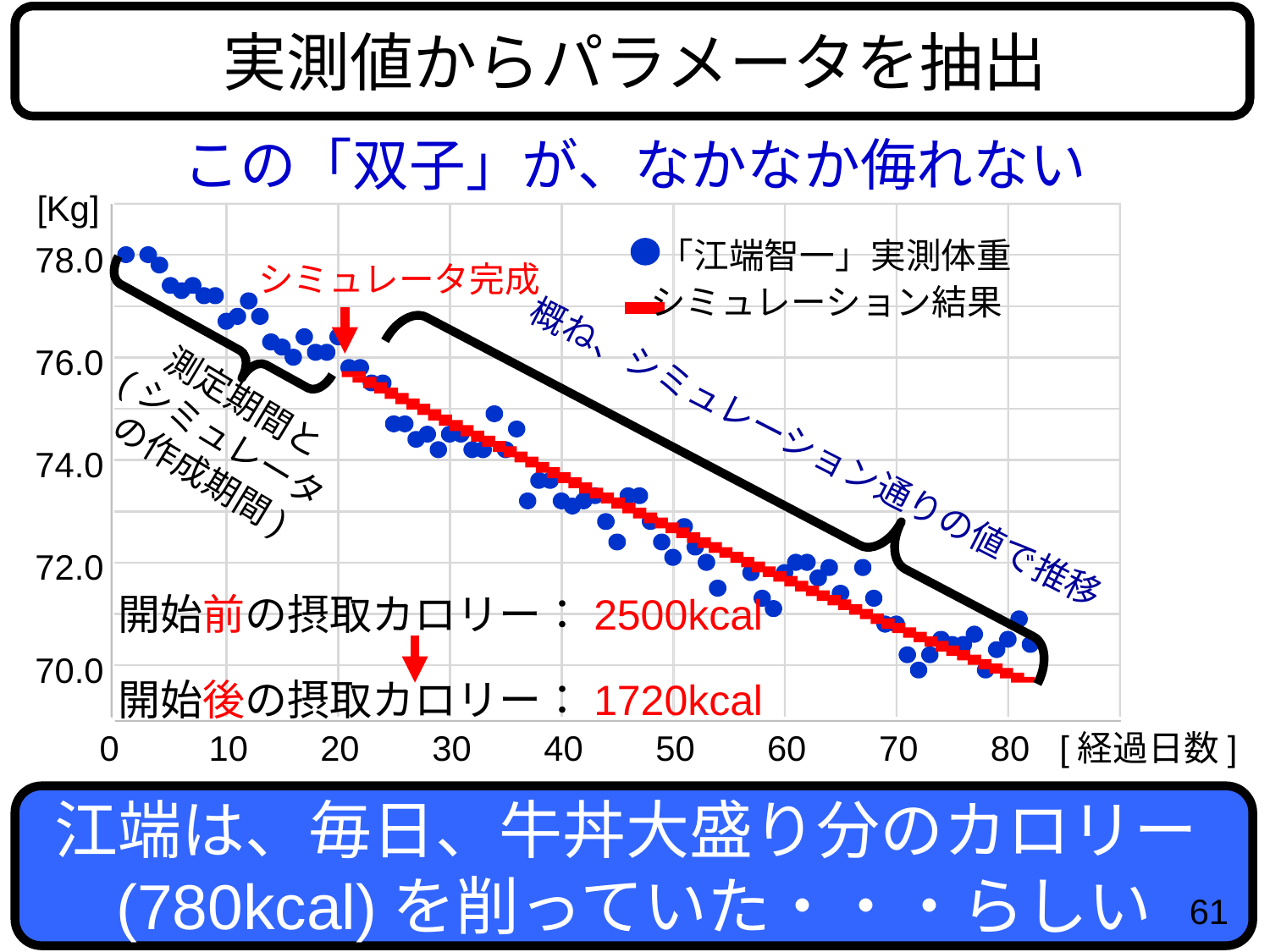

実測値からパラメータを抽出
この「双子」が、なかなか侮れない

[Kg]

「江端智一」実測体重
78.0

シミュレータ完成

シミュレーション結果

76.0

測定期間と
(シミュレータ
の作成期間)

概ね、シミュレーション通りの値で推移

74.0

72.0

開始前の摂取カロリー：2500kcal

70.0

開始後の摂取カロリー：1720kcal

0
10
20
30
40
50
60
70
80
[経過日数]
江端は、毎日、牛丼大盛り分のカロリー(780kcal)を削っていた・・・らしい
61